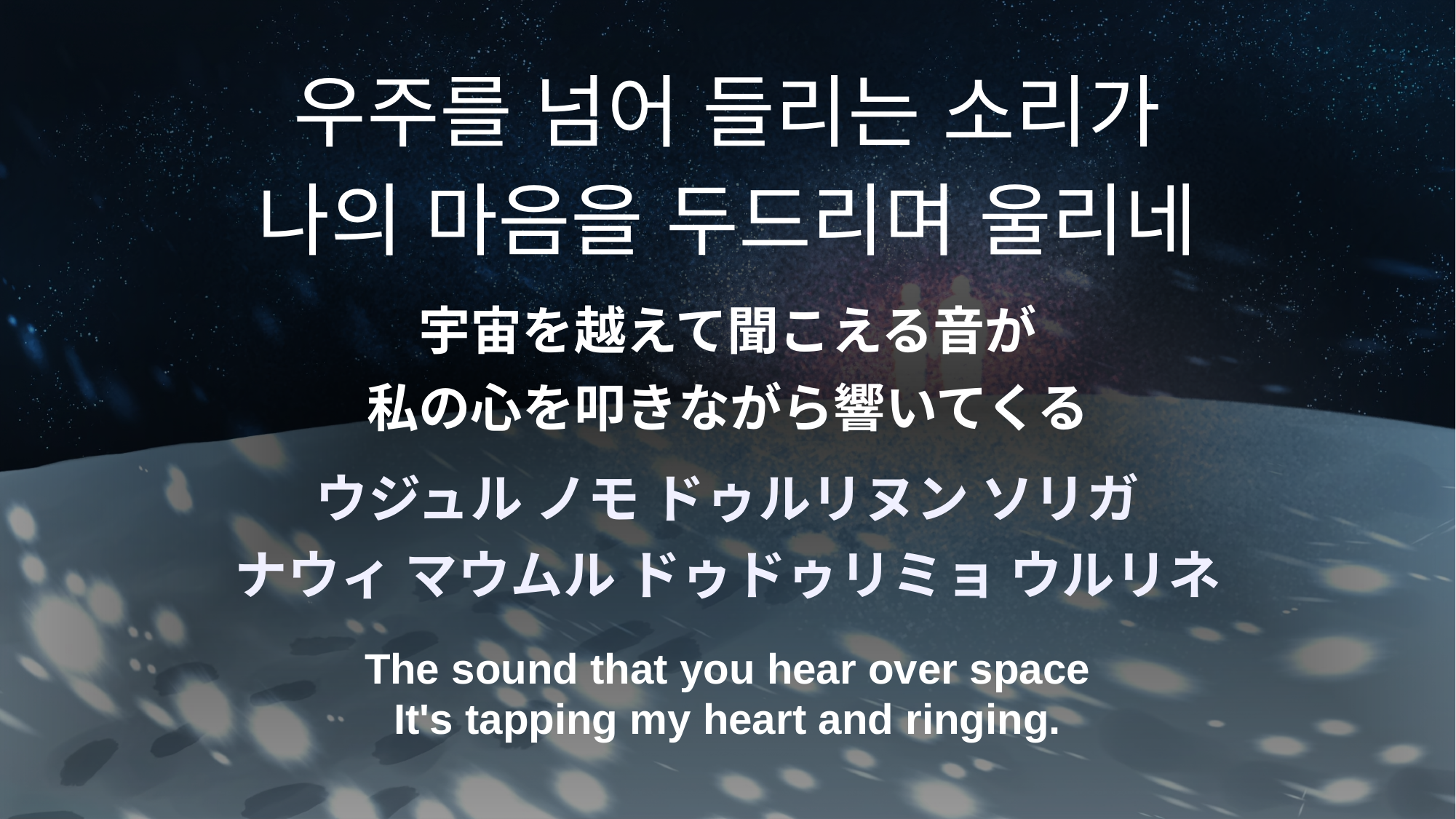

우주를 넘어 들리는 소리가
나의 마음을 두드리며 울리네
宇宙を越えて聞こえる音が
私の心を叩きながら響いてくる
ウジュル ノモ ドゥルリヌン ソリガ
ナウィ マウムル ドゥドゥリミョ ウルリネ
The sound that you hear over space
It's tapping my heart and ringing.